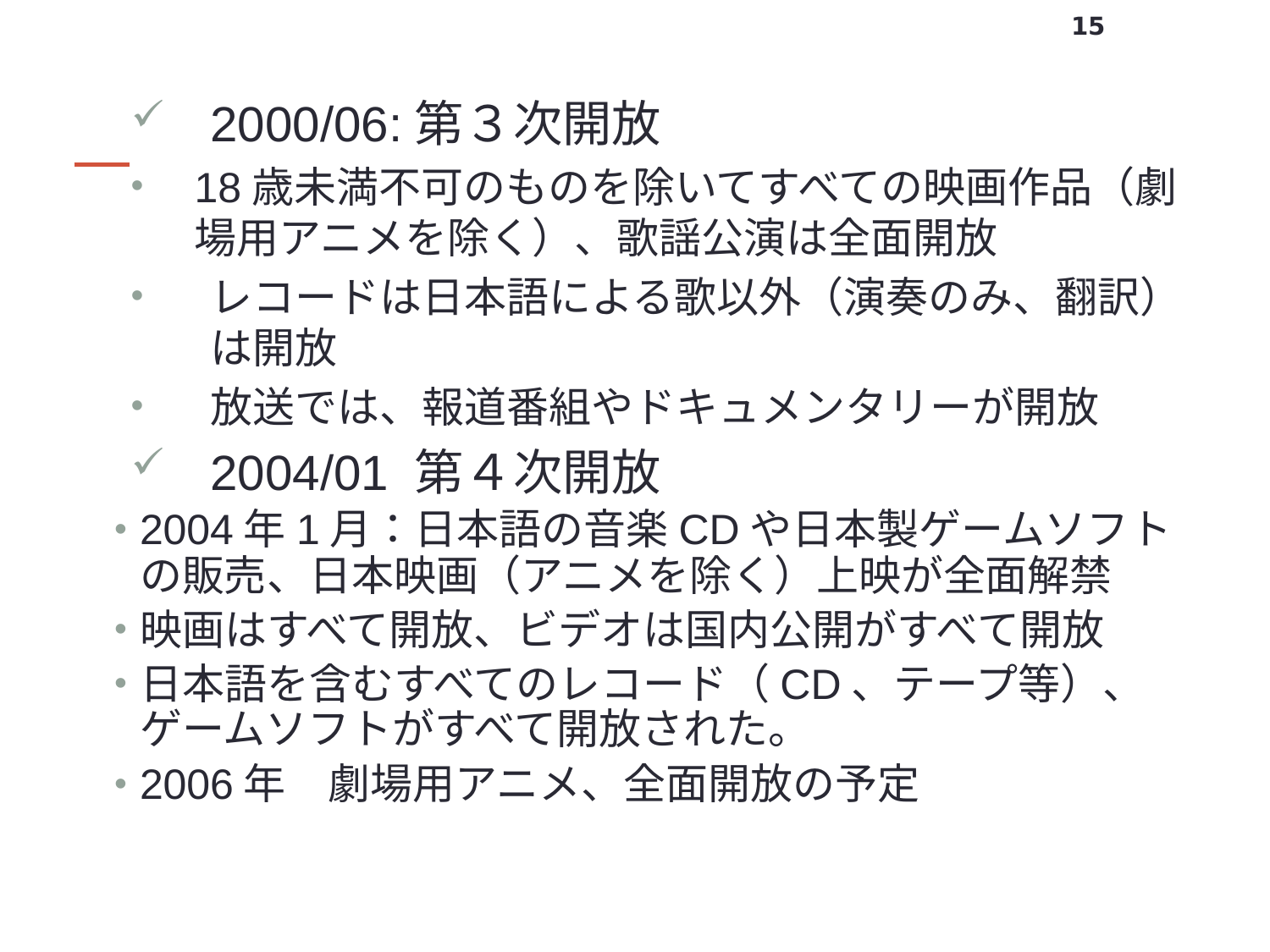

外国ジャーナリズムⅠa(2016)
15
2000/06:第３次開放
18歳未満不可のものを除いてすべての映画作品（劇場用アニメを除く）、歌謡公演は全面開放
レコードは日本語による歌以外（演奏のみ、翻訳）は開放
放送では、報道番組やドキュメンタリーが開放
2004/01 第４次開放
2004年1月：日本語の音楽CDや日本製ゲームソフトの販売、日本映画（アニメを除く）上映が全面解禁
映画はすべて開放、ビデオは国内公開がすべて開放
日本語を含むすべてのレコード（CD、テープ等）、ゲームソフトがすべて開放された。
2006年　劇場用アニメ、全面開放の予定

#